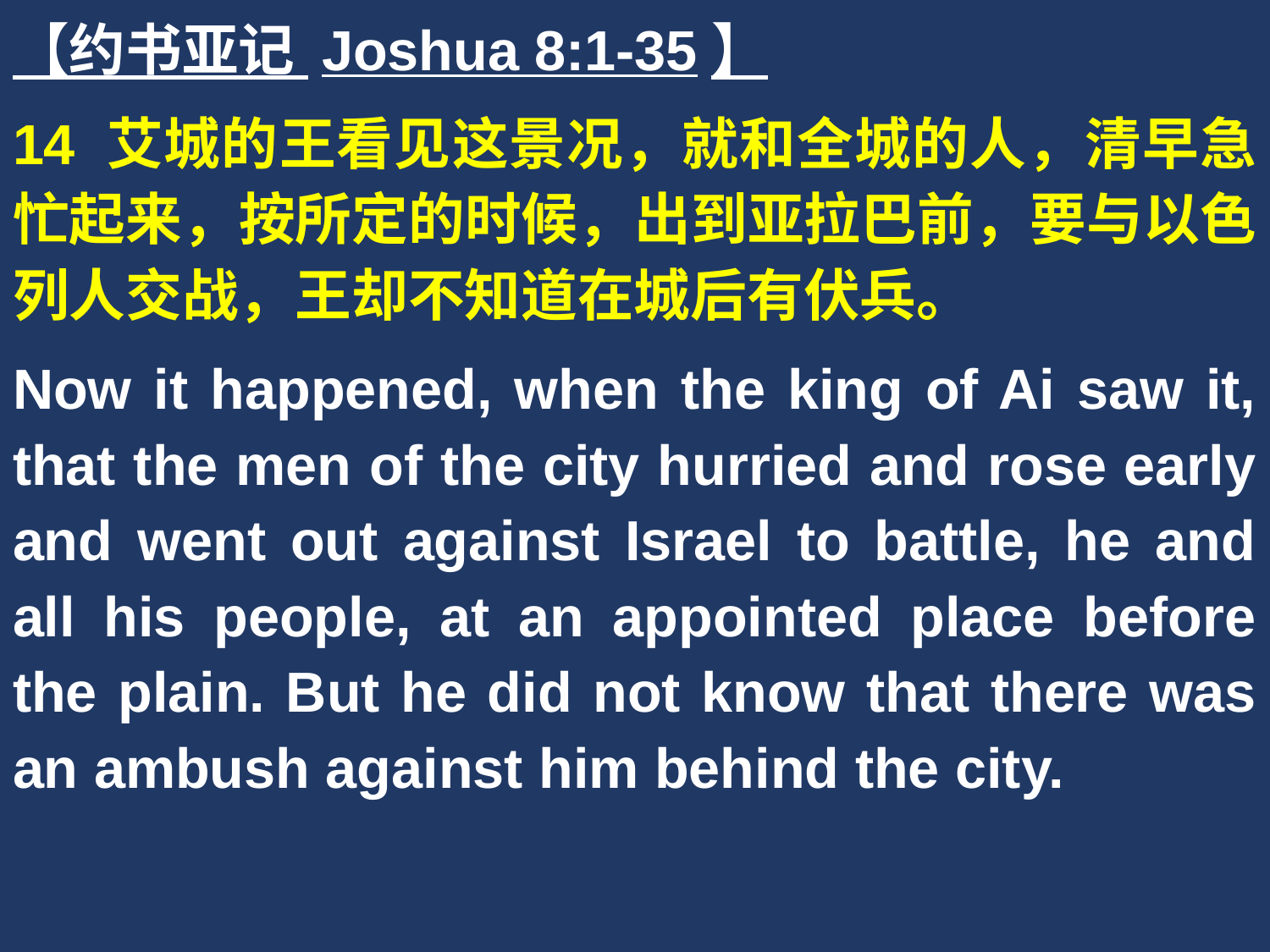

【约书亚记 Joshua 8:1-35】
14 艾城的王看见这景况，就和全城的人，清早急忙起来，按所定的时候，出到亚拉巴前，要与以色列人交战，王却不知道在城后有伏兵。
Now it happened, when the king of Ai saw it, that the men of the city hurried and rose early and went out against Israel to battle, he and all his people, at an appointed place before the plain. But he did not know that there was an ambush against him behind the city.